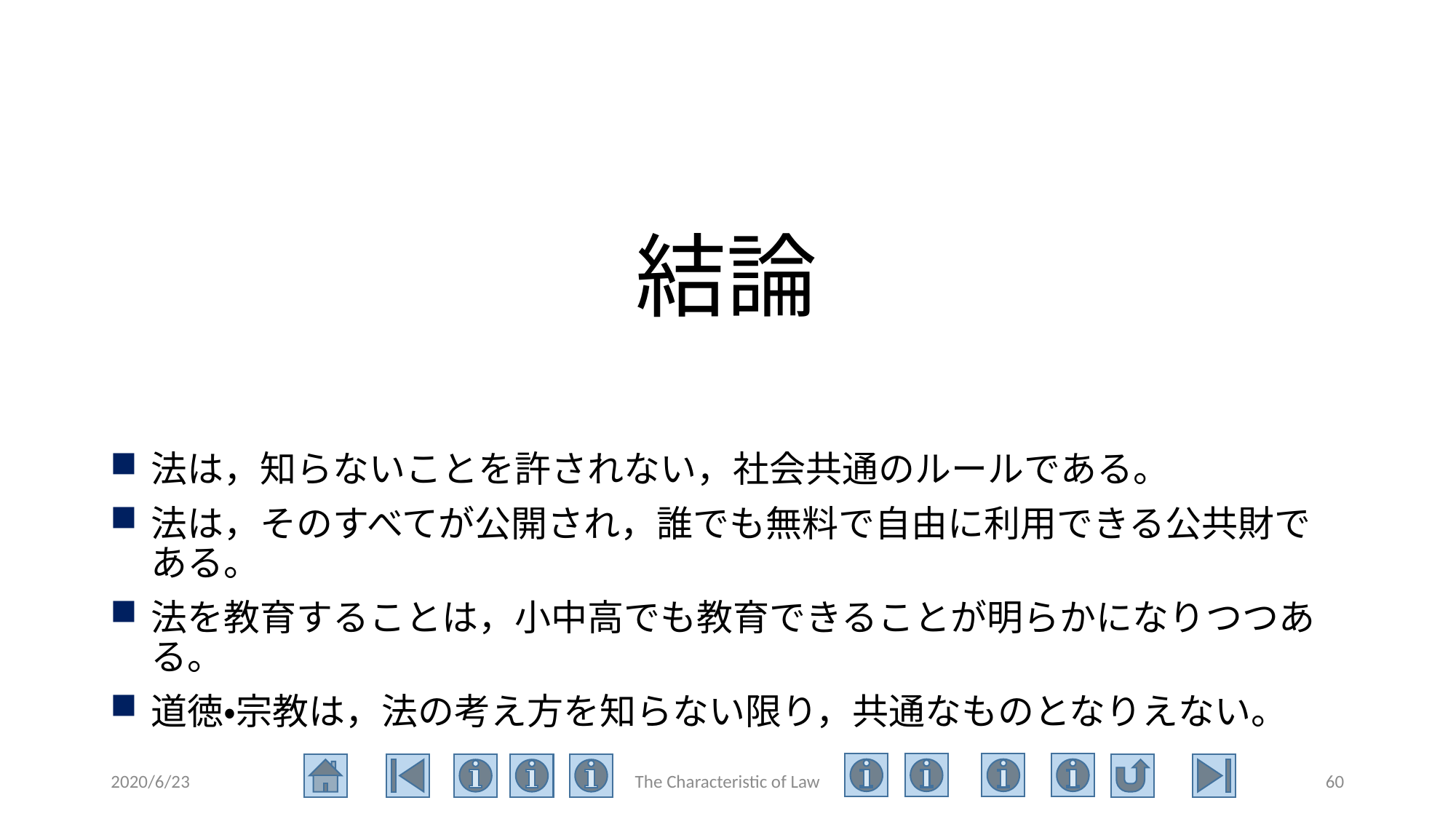

# 結論
法は，知らないことを許されない，社会共通のルールである。
法は，そのすべてが公開され，誰でも無料で自由に利用できる公共財である。
法を教育することは，小中高でも教育できることが明らかになりつつある。
道徳・宗教は，法の考え方を知らない限り，共通なものとなりえない。
2020/6/23
The Characteristic of Law
60